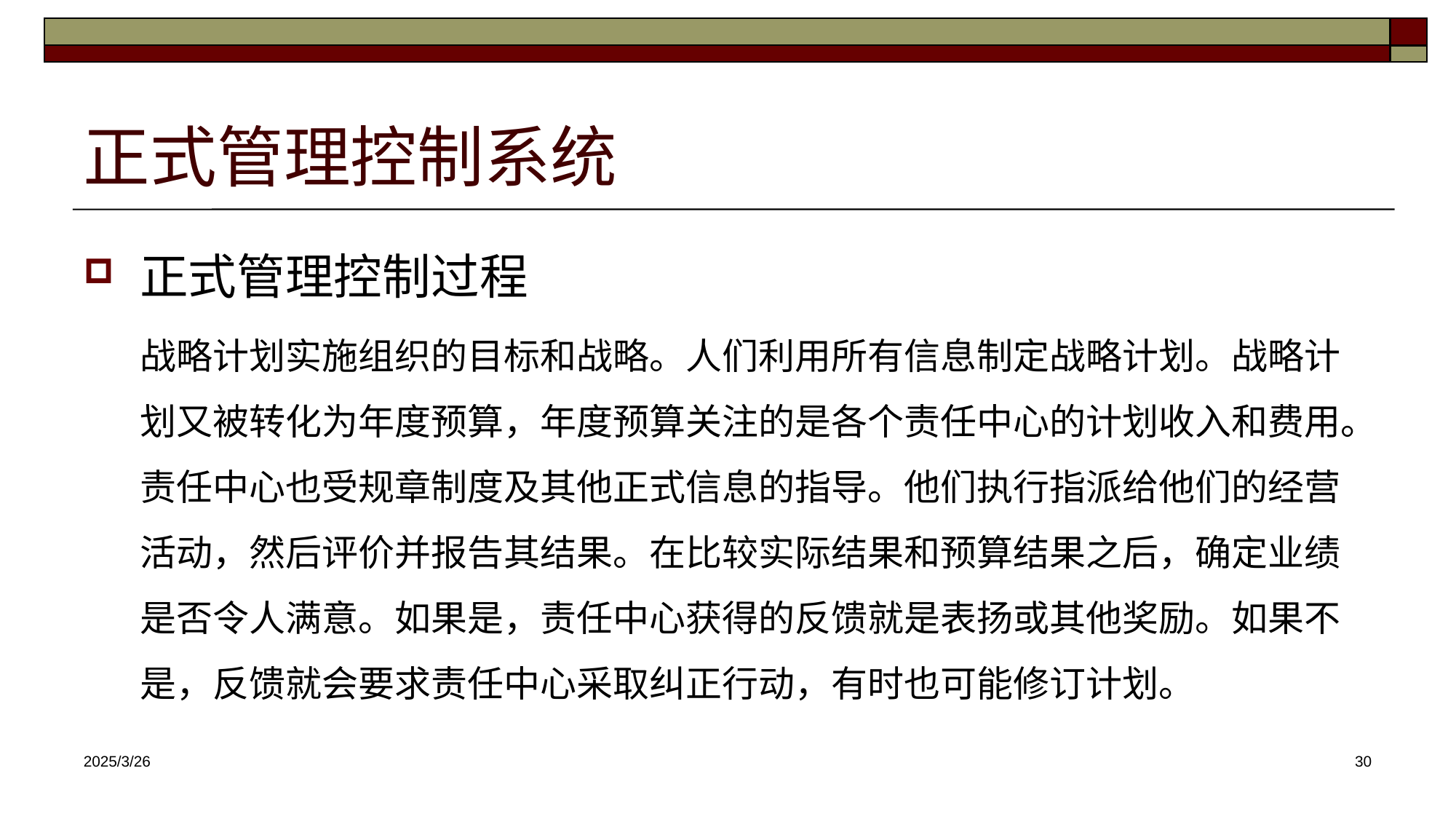

# 正式管理控制系统
正式管理控制过程
战略计划实施组织的目标和战略。人们利用所有信息制定战略计划。战略计划又被转化为年度预算，年度预算关注的是各个责任中心的计划收入和费用。责任中心也受规章制度及其他正式信息的指导。他们执行指派给他们的经营活动，然后评价并报告其结果。在比较实际结果和预算结果之后，确定业绩是否令人满意。如果是，责任中心获得的反馈就是表扬或其他奖励。如果不是，反馈就会要求责任中心采取纠正行动，有时也可能修订计划。
2025/3/26
30